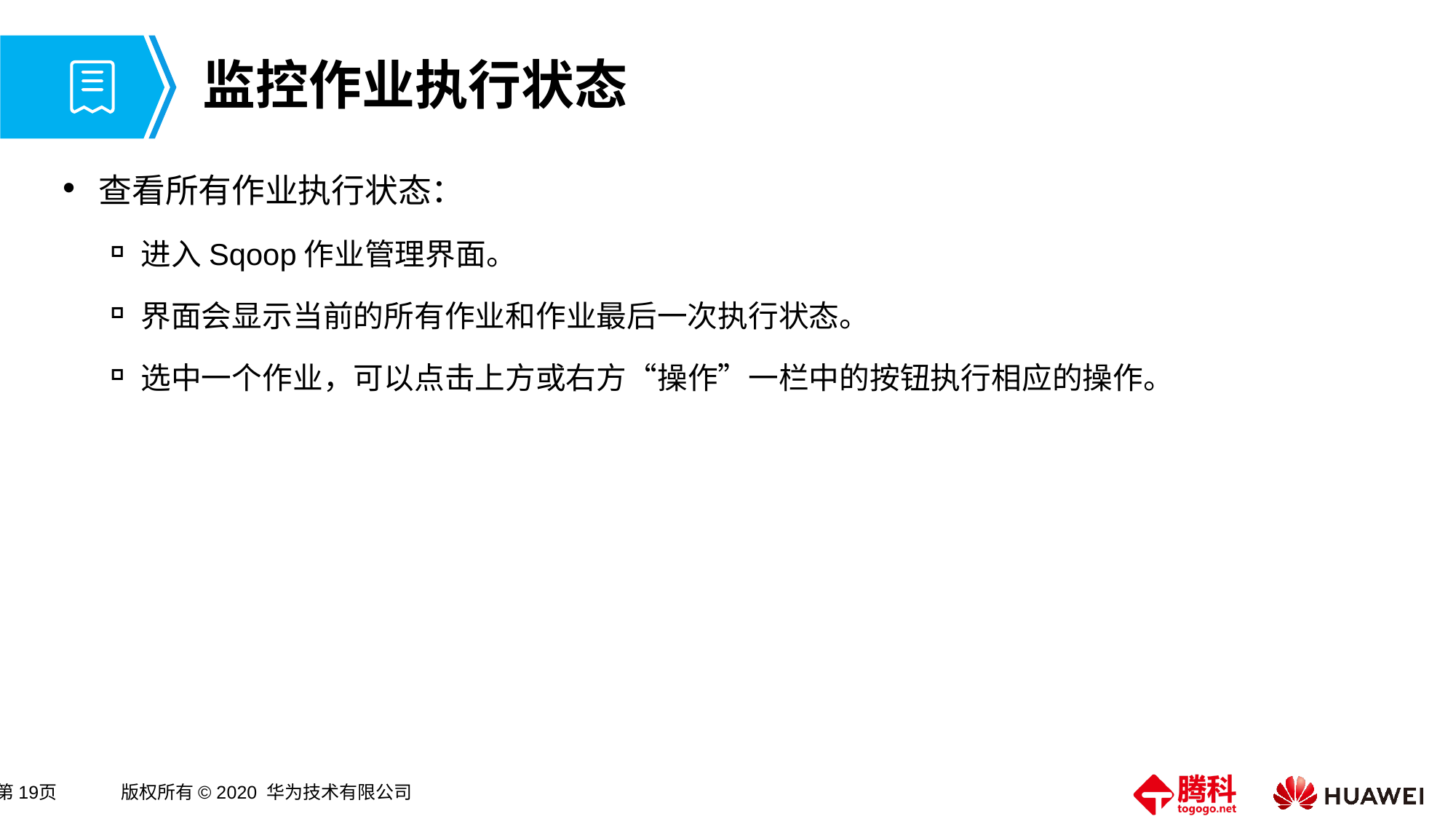

# 监控作业执行状态
查看所有作业执行状态：
进入Sqoop作业管理界面。
界面会显示当前的所有作业和作业最后一次执行状态。
选中一个作业，可以点击上方或右方“操作”一栏中的按钮执行相应的操作。